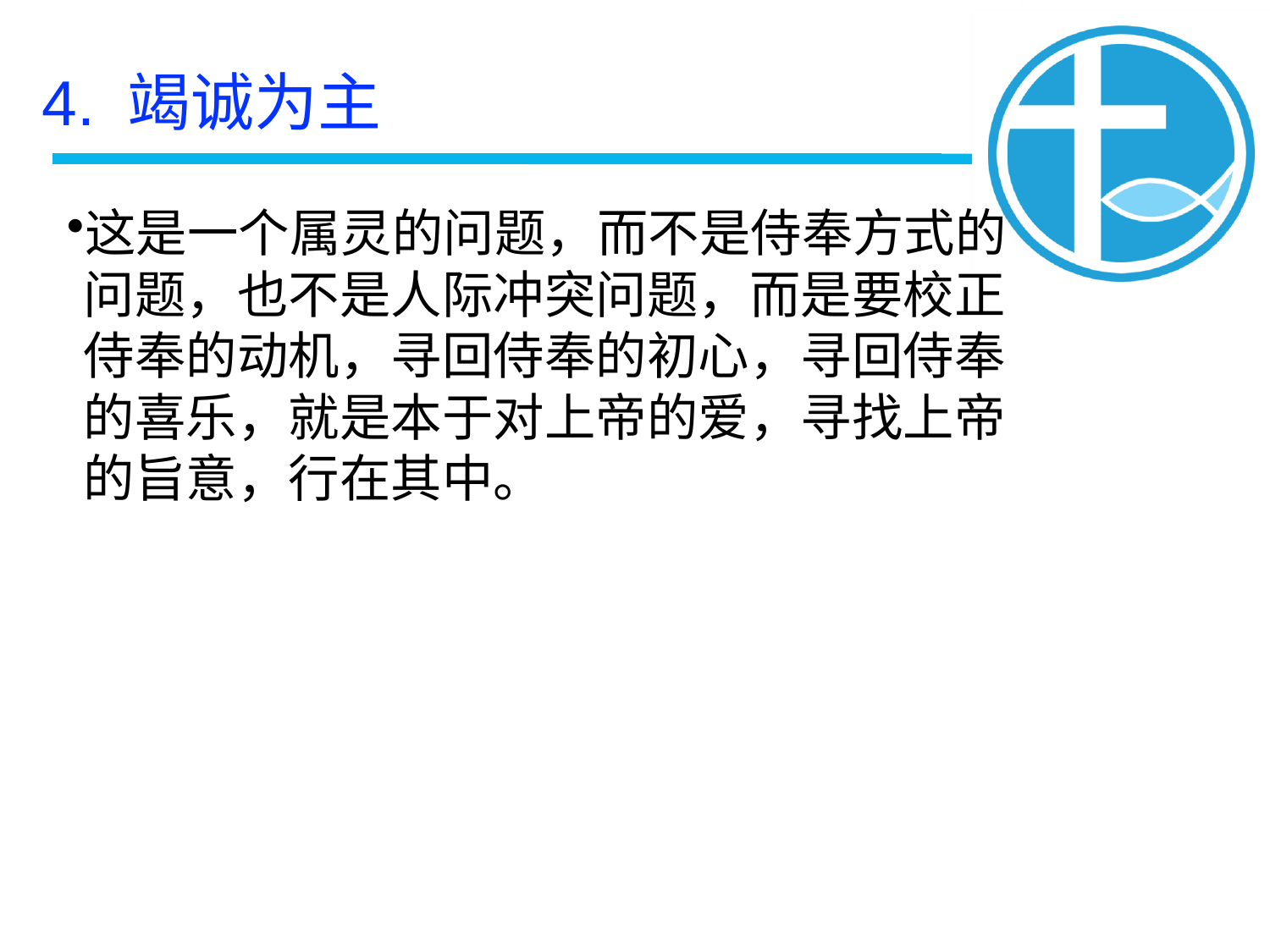

4. 竭诚为主
这是一个属灵的问题，而不是侍奉方式的问题，也不是人际冲突问题，而是要校正侍奉的动机，寻回侍奉的初心，寻回侍奉的喜乐，就是本于对上帝的爱，寻找上帝的旨意，行在其中。